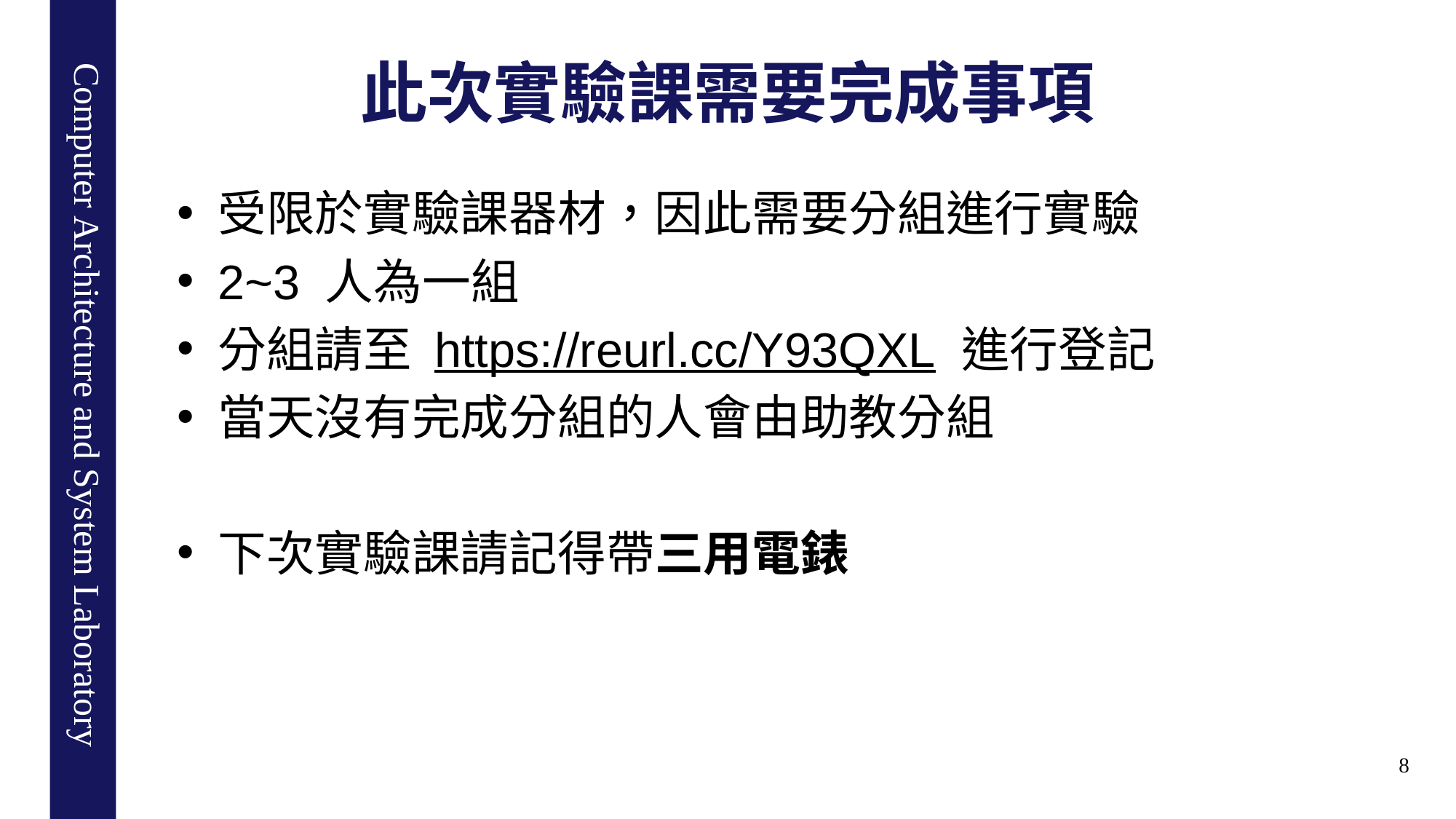

# 此次實驗課需要完成事項
受限於實驗課器材，因此需要分組進行實驗
2~3 人為一組
分組請至 https://reurl.cc/Y93QXL 進行登記
當天沒有完成分組的人會由助教分組

下次實驗課請記得帶三用電錶

8